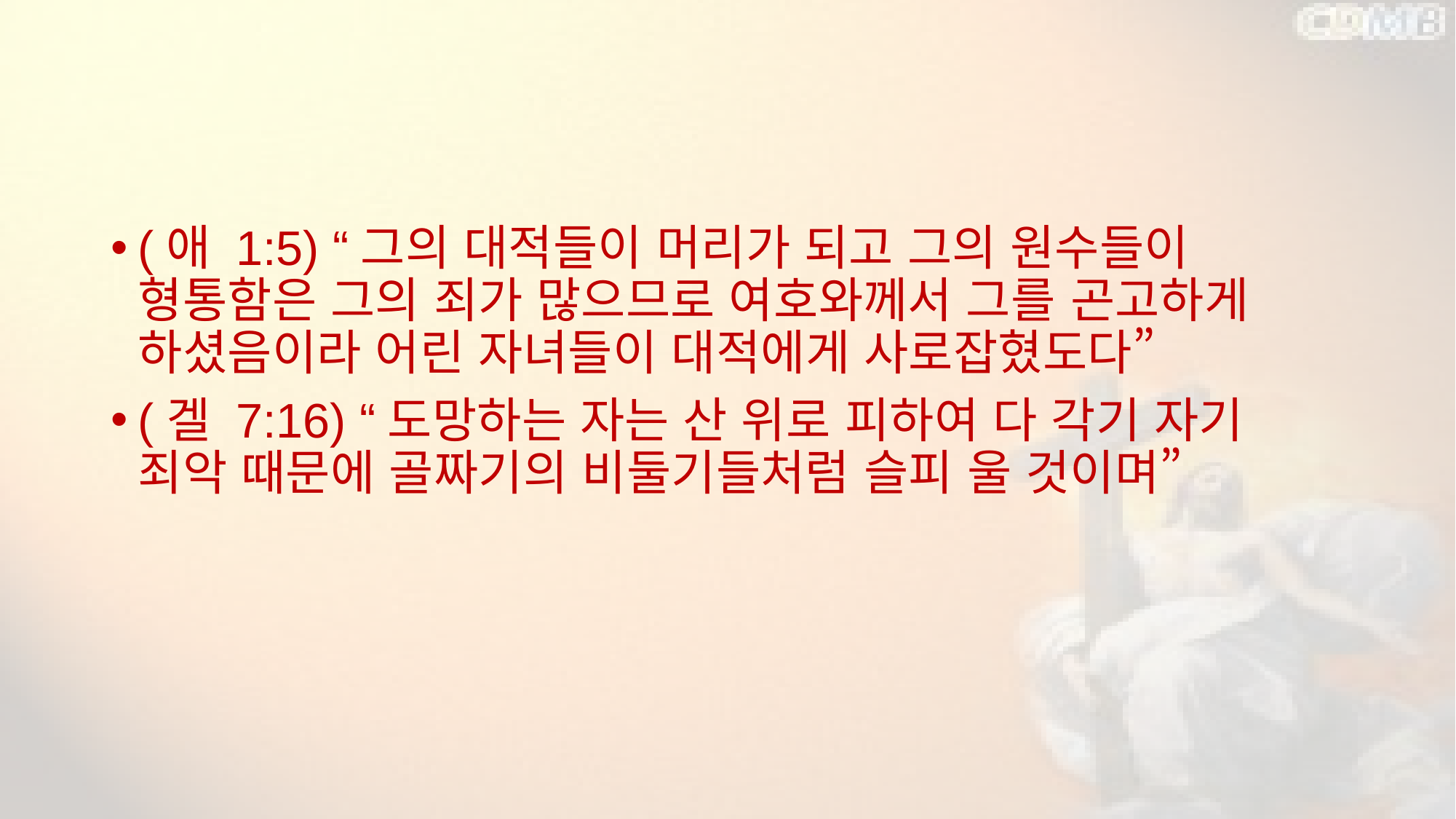

#
(애 1:5) “그의 대적들이 머리가 되고 그의 원수들이 형통함은 그의 죄가 많으므로 여호와께서 그를 곤고하게 하셨음이라 어린 자녀들이 대적에게 사로잡혔도다”
(겔 7:16) “도망하는 자는 산 위로 피하여 다 각기 자기 죄악 때문에 골짜기의 비둘기들처럼 슬피 울 것이며”